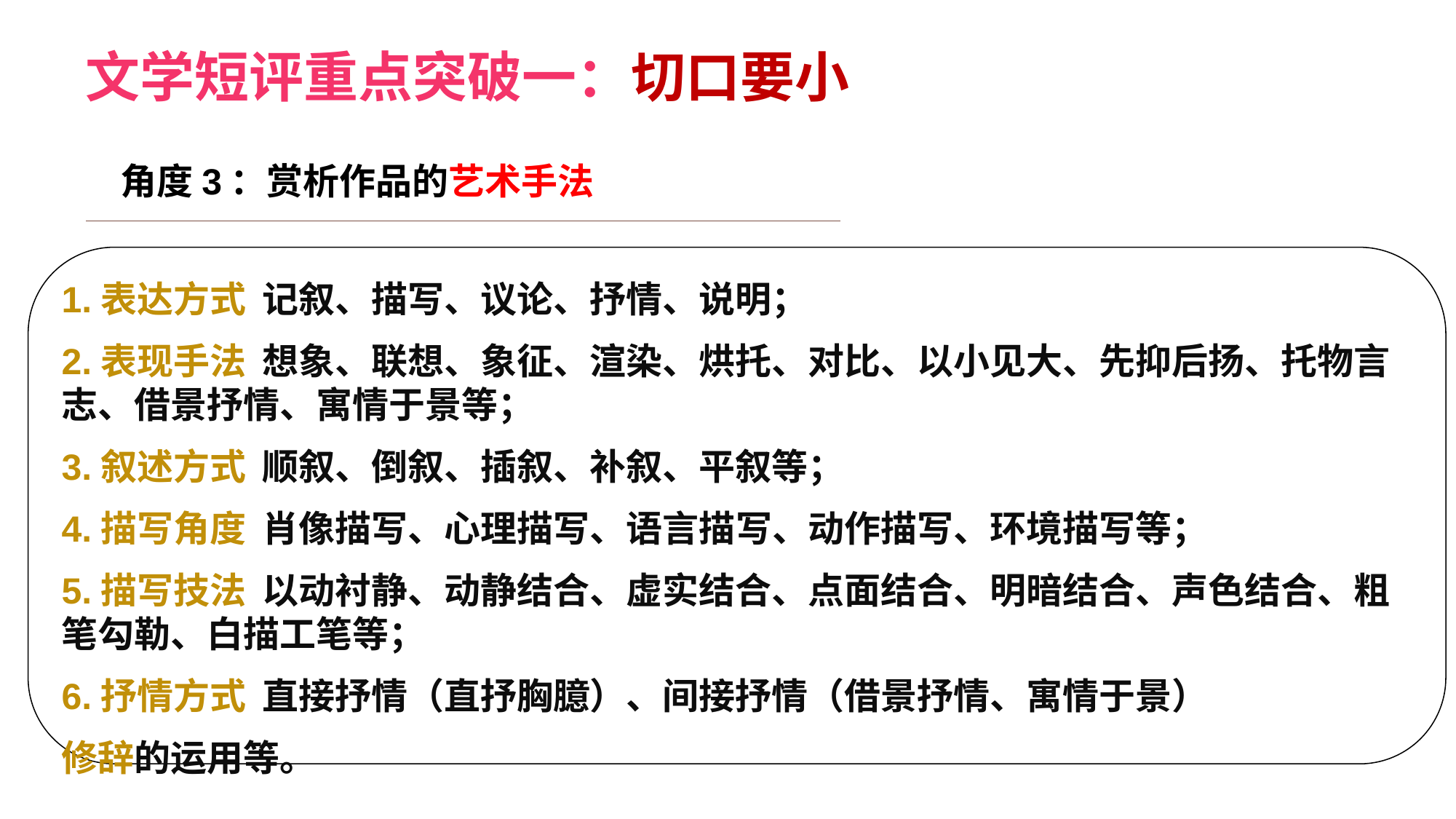

文学短评重点突破一：切口要小
角度3：赏析作品的艺术手法
1.表达方式  记叙、描写、议论、抒情、说明；
2.表现手法  想象、联想、象征、渲染、烘托、对比、以小见大、先抑后扬、托物言志、借景抒情、寓情于景等；
3.叙述方式  顺叙、倒叙、插叙、补叙、平叙等；
4.描写角度  肖像描写、心理描写、语言描写、动作描写、环境描写等；
5.描写技法  以动衬静、动静结合、虚实结合、点面结合、明暗结合、声色结合、粗笔勾勒、白描工笔等；
6.抒情方式  直接抒情（直抒胸臆）、间接抒情（借景抒情、寓情于景）
修辞的运用等。